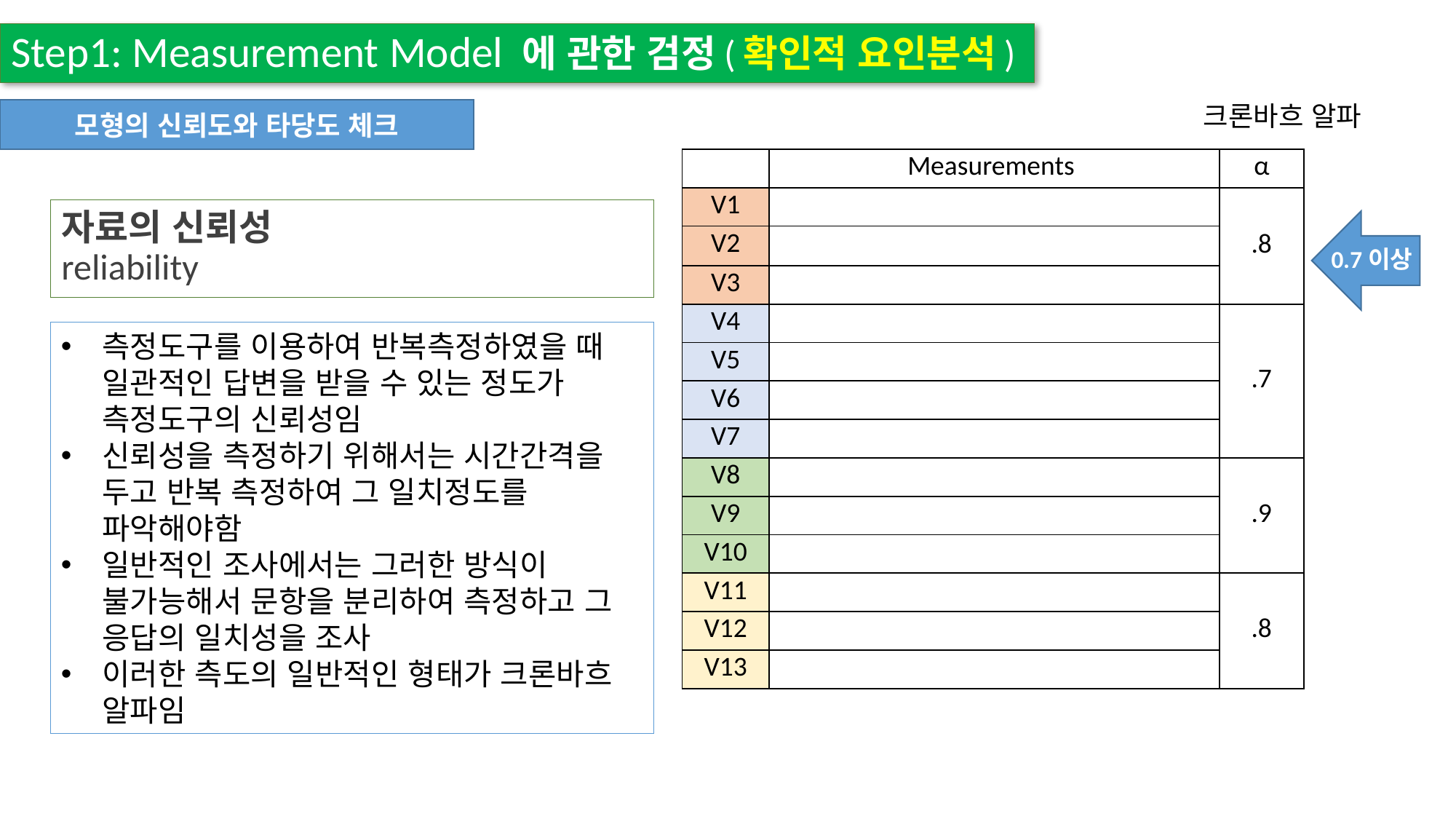

Step1: Measurement Model 에 관한 검정(확인적 요인분석)
크론바흐 알파
모형의 신뢰도와 타당도 체크
|  | Measurements | α |
| --- | --- | --- |
| V1 |  | .8 |
| V2 |  |  |
| V3 |  |  |
| V4 |  | .7 |
| V5 |  |  |
| V6 |  |  |
| V7 |  |  |
| V8 |  | .9 |
| V9 |  |  |
| V10 |  |  |
| V11 |  | .8 |
| V12 |  |  |
| V13 |  |  |
# 자료의 신뢰성 reliability

0.7이상
측정도구를 이용하여 반복측정하였을 때 일관적인 답변을 받을 수 있는 정도가 측정도구의 신뢰성임
신뢰성을 측정하기 위해서는 시간간격을 두고 반복 측정하여 그 일치정도를 파악해야함
일반적인 조사에서는 그러한 방식이 불가능해서 문항을 분리하여 측정하고 그 응답의 일치성을 조사
이러한 측도의 일반적인 형태가 크론바흐 알파임